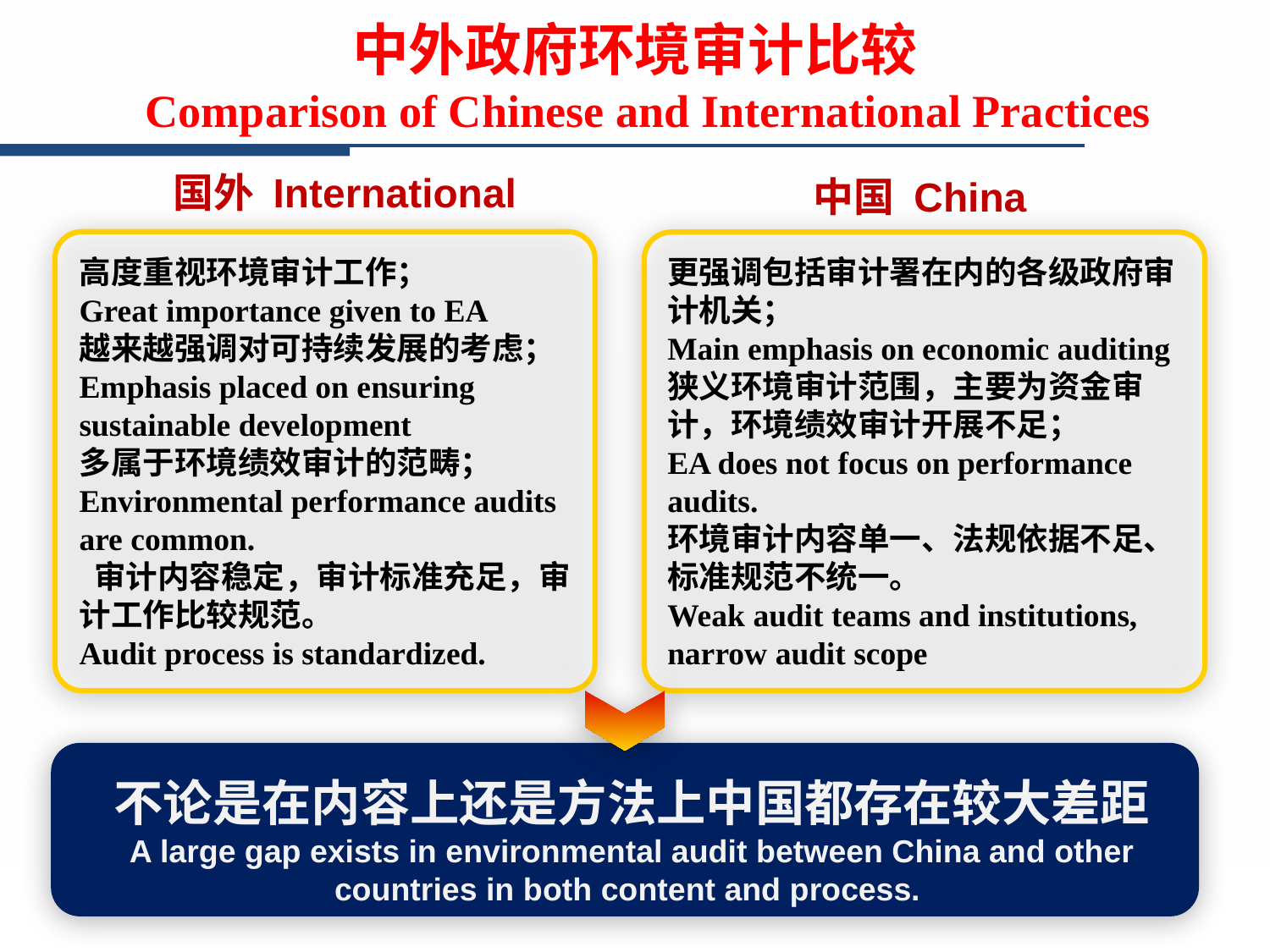

中外政府环境审计比较
Comparison of Chinese and International Practices
国外 International
中国 China

高度重视环境审计工作；
Great importance given to EA
越来越强调对可持续发展的考虑；
Emphasis placed on ensuring sustainable development
多属于环境绩效审计的范畴；
Environmental performance audits are common.
 审计内容稳定，审计标准充足，审计工作比较规范。
Audit process is standardized.
更强调包括审计署在内的各级政府审计机关；
Main emphasis on economic auditing
狭义环境审计范围，主要为资金审计，环境绩效审计开展不足；
EA does not focus on performance audits.
环境审计内容单一、法规依据不足、标准规范不统一。
Weak audit teams and institutions, narrow audit scope

不论是在内容上还是方法上中国都存在较大差距
A large gap exists in environmental audit between China and other countries in both content and process.